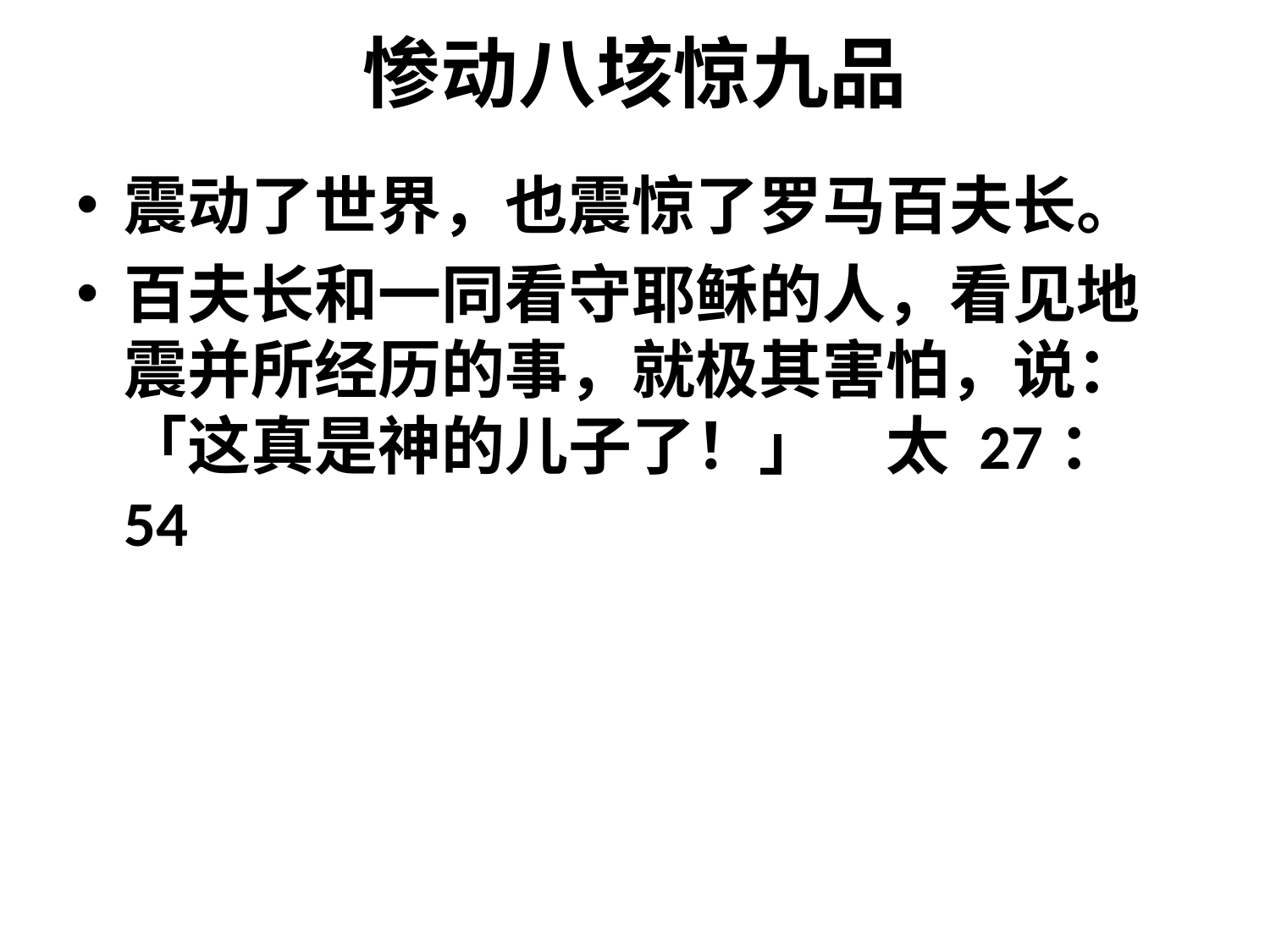

# 惨动八垓惊九品
震动了世界，也震惊了罗马百夫长。
百夫长和一同看守耶稣的人，看见地震并所经历的事，就极其害怕，说：「这真是神的儿子了！」	太 27：54